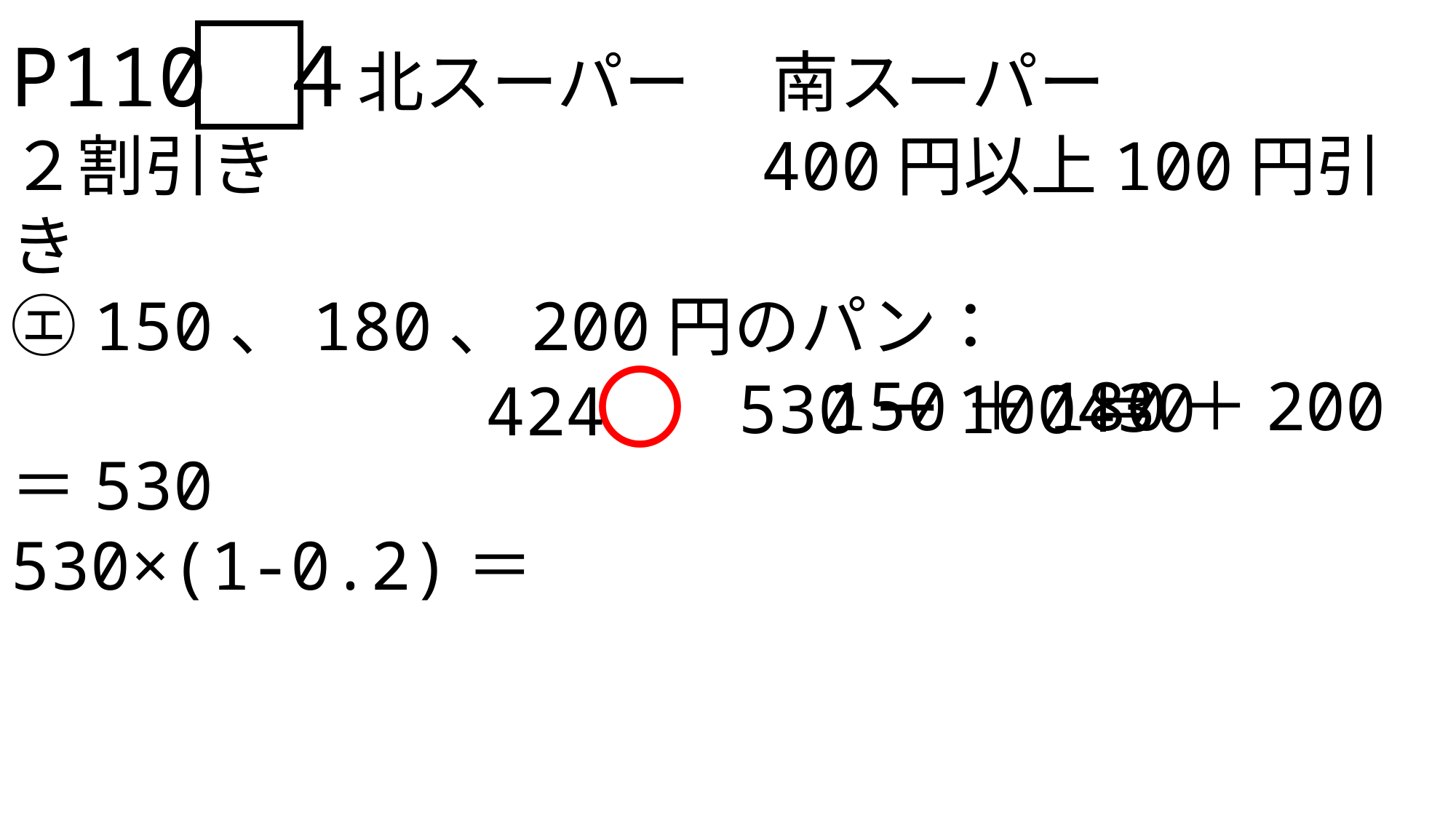

P110 ４北スーパー　 南スーパー
２割引き　　　　　　　400円以上100円引き
㋓150、180、200円のパン：
　　　　　　　　　　　　150＋180＋200＝530
530×(1-0.2)＝

〇
430
530ー100＝
424